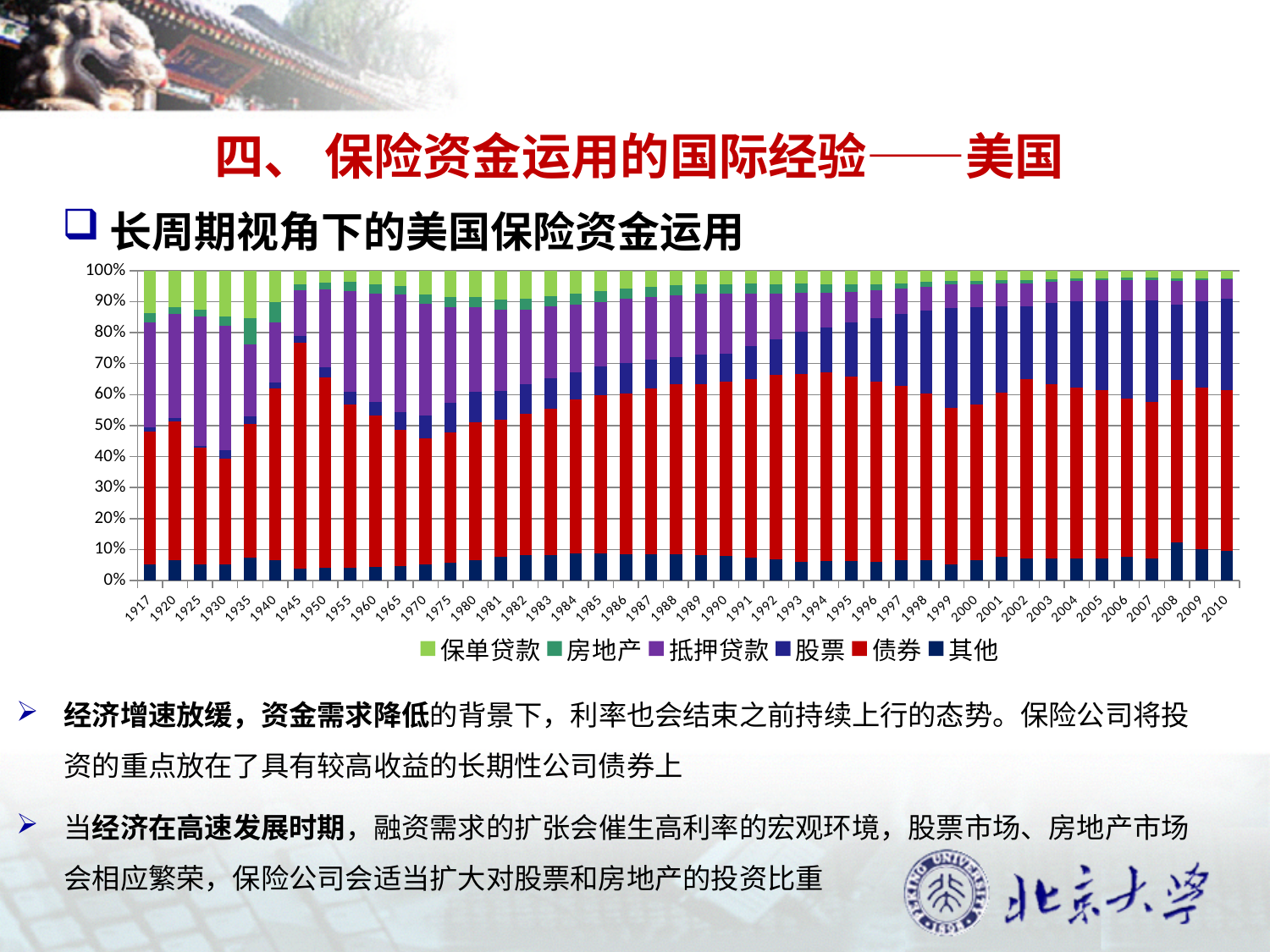

四、 保险资金运用的国际经验——美国
长周期视角下的美国保险资金运用

### Chart

| Category |  |  |  |  |  |  |
|---|---|---|---|---|---|---|
| 1917 | 0.05234808954721439 | 0.42703248611345096 | 0.013970712001346574 | 0.3401784211412223 | 0.03012960781013298 | 0.13634068338663524 |
| 1920 | 0.06483381206401317 | 0.4498700588154838 | 0.010258514567090682 | 0.33401723430447594 | 0.023526193407194633 | 0.11749418684174542 |
| 1925 | 0.05234876061709139 | 0.3755416883342029 | 0.00702028081123245 | 0.4167100017334043 | 0.023054255503553486 | 0.12532501300051888 |
| 1930 | 0.051747881355932404 | 0.340625 | 0.027489406779661215 | 0.4024364406779661 | 0.0290254237288136 | 0.1486758474576272 |
| 1935 | 0.07344073053066857 | 0.43250344589938133 | 0.02511199172984149 | 0.2307460372157134 | 0.08571674707098553 | 0.15248104755341274 |
| 1940 | 0.06418414388676053 | 0.5548990325303617 | 0.019641581715473228 | 0.19388351405752868 | 0.06704110122719303 | 0.10035062658269 |
| 1945 | 0.03879724088666661 | 0.727838917784677 | 0.02230060048663993 | 0.1481349197490904 | 0.019130745362412792 | 0.043797575730517714 |
| 1950 | 0.04047172758512962 | 0.6149015932521128 | 0.03284910965323362 | 0.25151515151515125 | 0.022571071540143917 | 0.037691346454233436 |
| 1955 | 0.0413791578202406 | 0.5279215322009949 | 0.040173832271761946 | 0.3256037685774965 | 0.02854078202406228 | 0.036380927105449455 |
| 1960 | 0.04380960348000673 | 0.4898360381462273 | 0.041668060900117106 | 0.34943115275221676 | 0.031495733645641635 | 0.04375941107579053 |
| 1965 | 0.045530072253971564 | 0.4415296694443749 | 0.057438130963470314 | 0.37771581782936214 | 0.02946174567609093 | 0.04832456383273366 |
| 1970 | 0.05263589605025709 | 0.4061007266446021 | 0.07440145907919751 | 0.3588591776274559 | 0.030493983228309422 | 0.07750875737018345 |
| 1975 | 0.05867184691535526 | 0.4182935597157313 | 0.09699485662140866 | 0.30821212288803485 | 0.033255675690623245 | 0.08457193816884756 |
| 1980 | 0.06615471296508836 | 0.44368439723712105 | 0.09884184386803367 | 0.2735335239247929 | 0.03137038041777119 | 0.0864151415871956 |
| 1981 | 0.0762528931938388 | 0.4437175139738659 | 0.09066133133512003 | 0.2619745417960723 | 0.03476206868351835 | 0.09263165101758643 |
| 1982 | 0.08258084918636523 | 0.4561456603016513 | 0.09475264510008408 | 0.2414109694081404 | 0.03506510950195779 | 0.09004476650180326 |
| 1983 | 0.0825195282678936 | 0.4713931487690626 | 0.09904297745775237 | 0.23055112772311687 | 0.033947733255159186 | 0.08254548452701589 |
| 1984 | 0.0882127973288298 | 0.49641414204285644 | 0.08760282110545405 | 0.2167407352080767 | 0.03564003933724216 | 0.07538946497754472 |
| 1985 | 0.08714240568784881 | 0.5102863418254681 | 0.09383206946110977 | 0.2080116139827897 | 0.034897645117272016 | 0.06582992392550693 |
| 1986 | 0.08591888494788397 | 0.51874464952596 | 0.0968698327613731 | 0.2066543639079277 | 0.03370465489908837 | 0.058107613957768 |
| 1987 | 0.08577263444520085 | 0.5333957579952876 | 0.0924066909280307 | 0.2043641732226924 | 0.03271741638494187 | 0.05134332702384711 |
| 1988 | 0.0839279439869058 | 0.5485563944569612 | 0.0894469820974059 | 0.19956207632384068 | 0.032026703917317274 | 0.046479899217564666 |
| 1989 | 0.08184305361929456 | 0.551029577859229 | 0.09664429323657672 | 0.19558671012097656 | 0.030704224485211092 | 0.044192140678712 |
| 1990 | 0.07825690522990927 | 0.5634416222603511 | 0.09123936236692382 | 0.1918104427755003 | 0.03079587674548078 | 0.04445579062183996 |
| 1991 | 0.07436044716319845 | 0.5756861941166875 | 0.10605653297026048 | 0.17100169481582422 | 0.030112796471895006 | 0.04278233446213665 |
| 1992 | 0.06756137314354663 | 0.5949513706863977 | 0.11558991691954038 | 0.14821111772625534 | 0.030395949369522206 | 0.043290272154739094 |
| 1993 | 0.061090941517361164 | 0.605642242216012 | 0.13695900283123608 | 0.12454876688776795 | 0.029497147287816737 | 0.042261899259811914 |
| 1994 | 0.0616154371707788 | 0.6106963336256067 | 0.1450959777538997 | 0.11086598022008252 | 0.027706197841395202 | 0.044020073388241834 |
| 1995 | 0.062079434805164105 | 0.596402966302531 | 0.1734823264649571 | 0.09881532639404784 | 0.02446275887035677 | 0.04475718716294182 |
| 1996 | 0.06020708855900059 | 0.5803304172457023 | 0.20550692540327353 | 0.08942319651808227 | 0.0212967501840936 | 0.04323562208984798 |
| 1997 | 0.06549162142440099 | 0.5627162109870272 | 0.23200461560294028 | 0.08138489801394144 | 0.017865299149541037 | 0.04053735482214992 |
| 1998 | 0.06630410094101513 | 0.5374088721050116 | 0.2681592430555998 | 0.07653787941505497 | 0.014616196159095858 | 0.03697370832422356 |
| 1999 | 0.0529310866450881 | 0.5053055490151436 | 0.32232948496622993 | 0.07483652499973217 | 0.012435791344707538 | 0.032161563029101635 |
| 2000 | 0.06427026000900139 | 0.5044975447365836 | 0.3134543532210107 | 0.07439366433921697 | 0.01133312128976145 | 0.032051056404428416 |
| 2001 | 0.0756624298651373 | 0.5298680127501841 | 0.2781302836358208 | 0.07453188860665301 | 0.009903480231285351 | 0.03190390491092449 |
| 2002 | 0.07231035816132747 | 0.5785526863504857 | 0.2341458118162686 | 0.07412008453081893 | 0.00971814480710305 | 0.031152914333997323 |
| 2003 | 0.0710862685568735 | 0.5612872102297579 | 0.2629963722438076 | 0.06920678210306944 | 0.007891784804590012 | 0.02753158206190364 |
| 2004 | 0.07133004634206208 | 0.5519572866708496 | 0.2774358270134624 | 0.06643600666302352 | 0.007290621258280582 | 0.025550212052322246 |
| 2005 | 0.07121047658464585 | 0.5444923521779922 | 0.2868071026406769 | 0.06579123805359013 | 0.007267745724839052 | 0.024431084818256156 |
| 2006 | 0.07686390315381712 | 0.5103813679249635 | 0.31742653628383505 | 0.06505339300239714 | 0.006862370856239178 | 0.02341242877874639 |
| 2007 | 0.07109694659651977 | 0.5050527368917845 | 0.32805777833556243 | 0.0660205432598063 | 0.00686287622527863 | 0.022909118691051313 |
| 2008 | 0.1238166787359952 | 0.5226111658282634 | 0.2443548459966619 | 0.07587455299381732 | 0.006991389685263848 | 0.026351366759994256 |
| 2009 | 0.10161625185658811 | 0.520615807183144 | 0.2794934957685443 | 0.06782348984964875 | 0.005588970485178103 | 0.02486198485690287 |
| 2010 | 0.09688162863846694 | 0.5167834819554176 | 0.2956478663903719 | 0.0615653537388863 | 0.005243790802664736 | 0.023877878474192857 |
经济增速放缓，资金需求降低的背景下，利率也会结束之前持续上行的态势。保险公司将投资的重点放在了具有较高收益的长期性公司债券上
当经济在高速发展时期，融资需求的扩张会催生高利率的宏观环境，股票市场、房地产市场会相应繁荣，保险公司会适当扩大对股票和房地产的投资比重